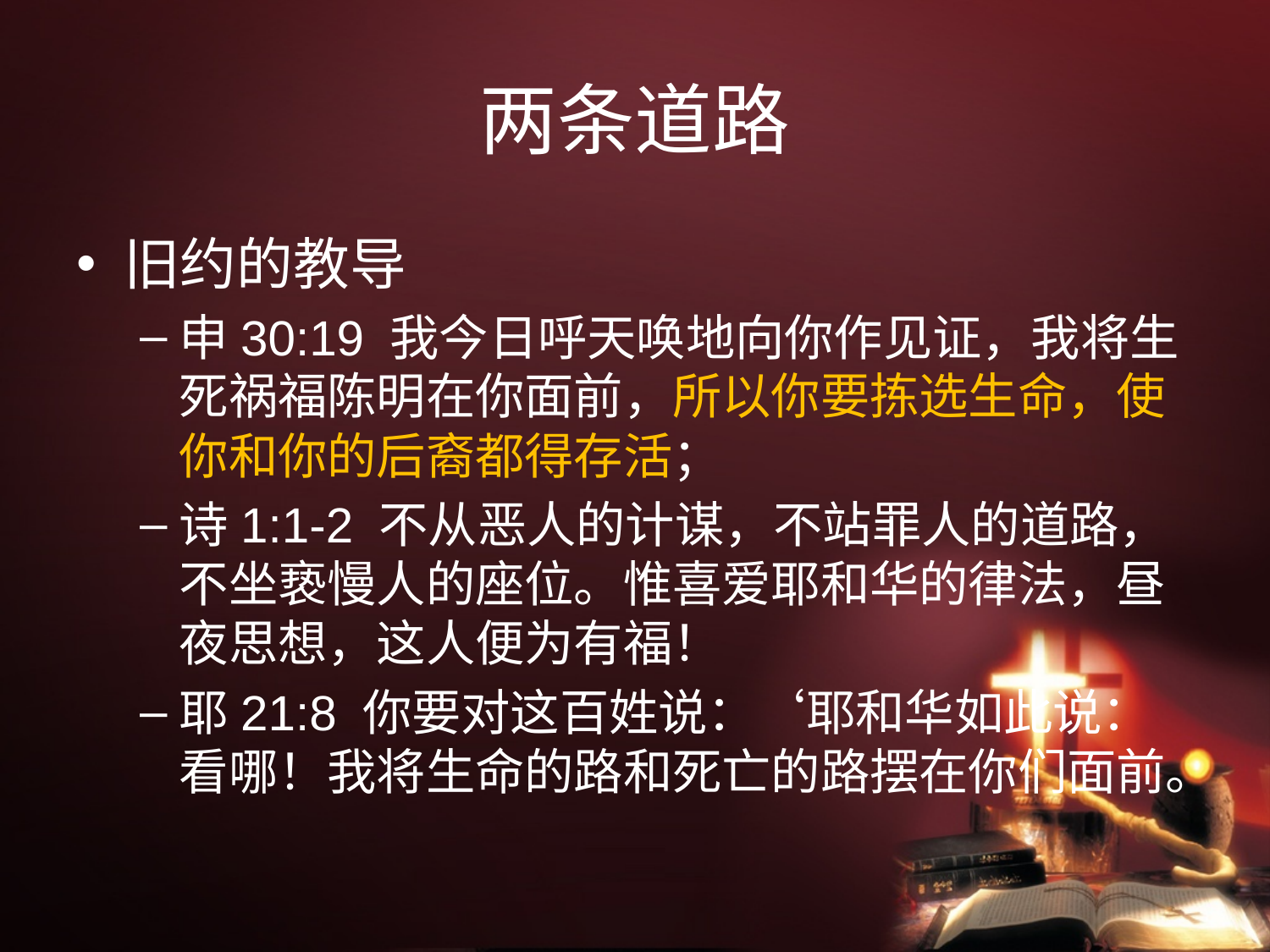

# 两条道路
旧约的教导
申30:19 我今日呼天唤地向你作见证，我将生死祸福陈明在你面前，所以你要拣选生命，使你和你的后裔都得存活；
诗1:1-2 不从恶人的计谋，不站罪人的道路，不坐亵慢人的座位。惟喜爱耶和华的律法，昼夜思想，这人便为有福！
耶21:8 你要对这百姓说：‘耶和华如此说：看哪！我将生命的路和死亡的路摆在你们面前。